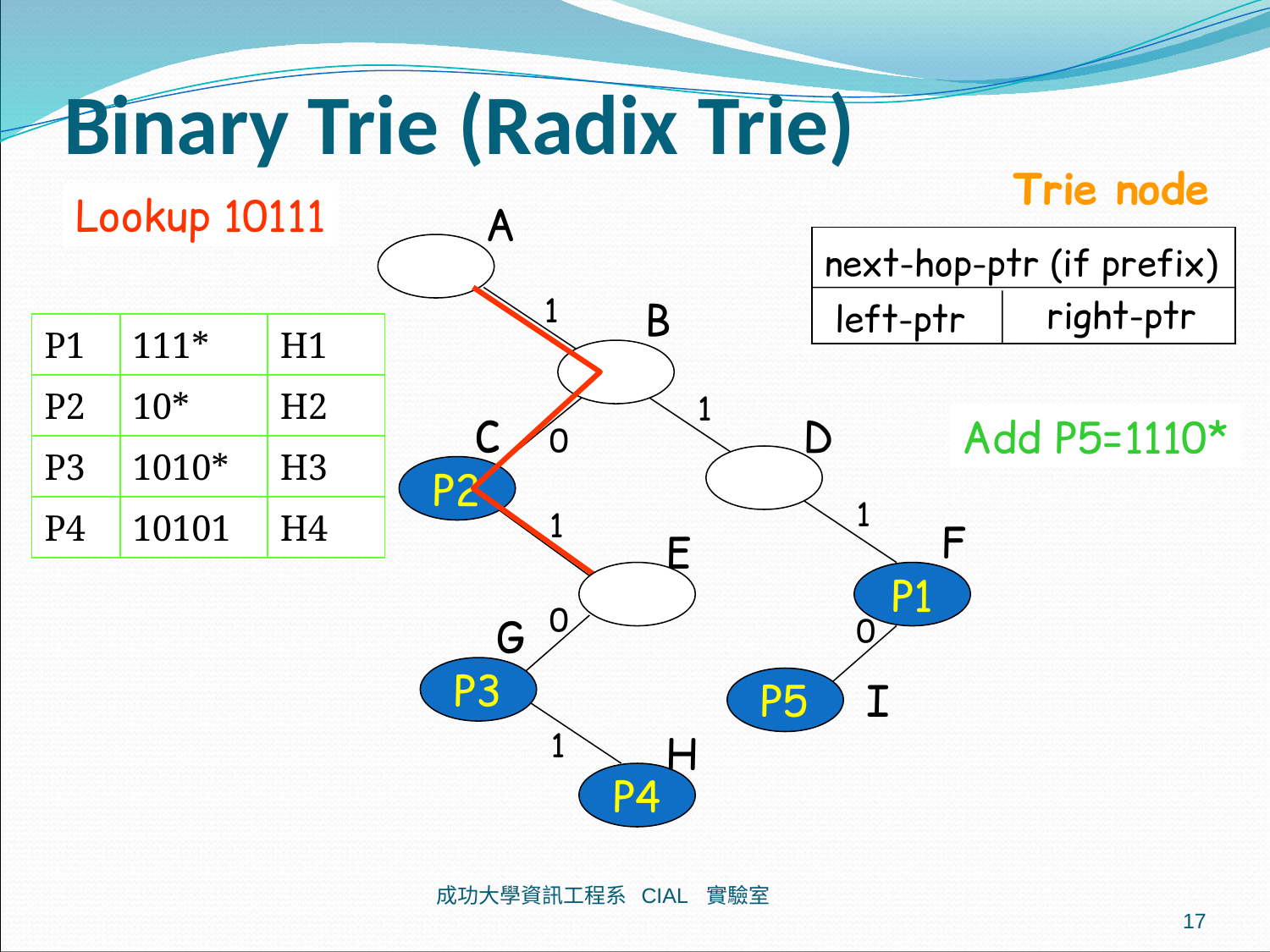

# Binary Trie (Radix Trie)
Trie node
Lookup 10111
A

next-hop-ptr (if prefix)
1

B

right-ptr
left-ptr

| P1 | 111\* | H1 |
| --- | --- | --- |
| P2 | 10\* | H2 |
| P3 | 1010\* | H3 |
| P4 | 10101 | H4 |

1
C
D
Add P5=1110*
0

P5
I
0

P2
1

1
F
E

P1
0
G

P3

1
H
P4
成功大學資訊工程系  CIAL 實驗室

17